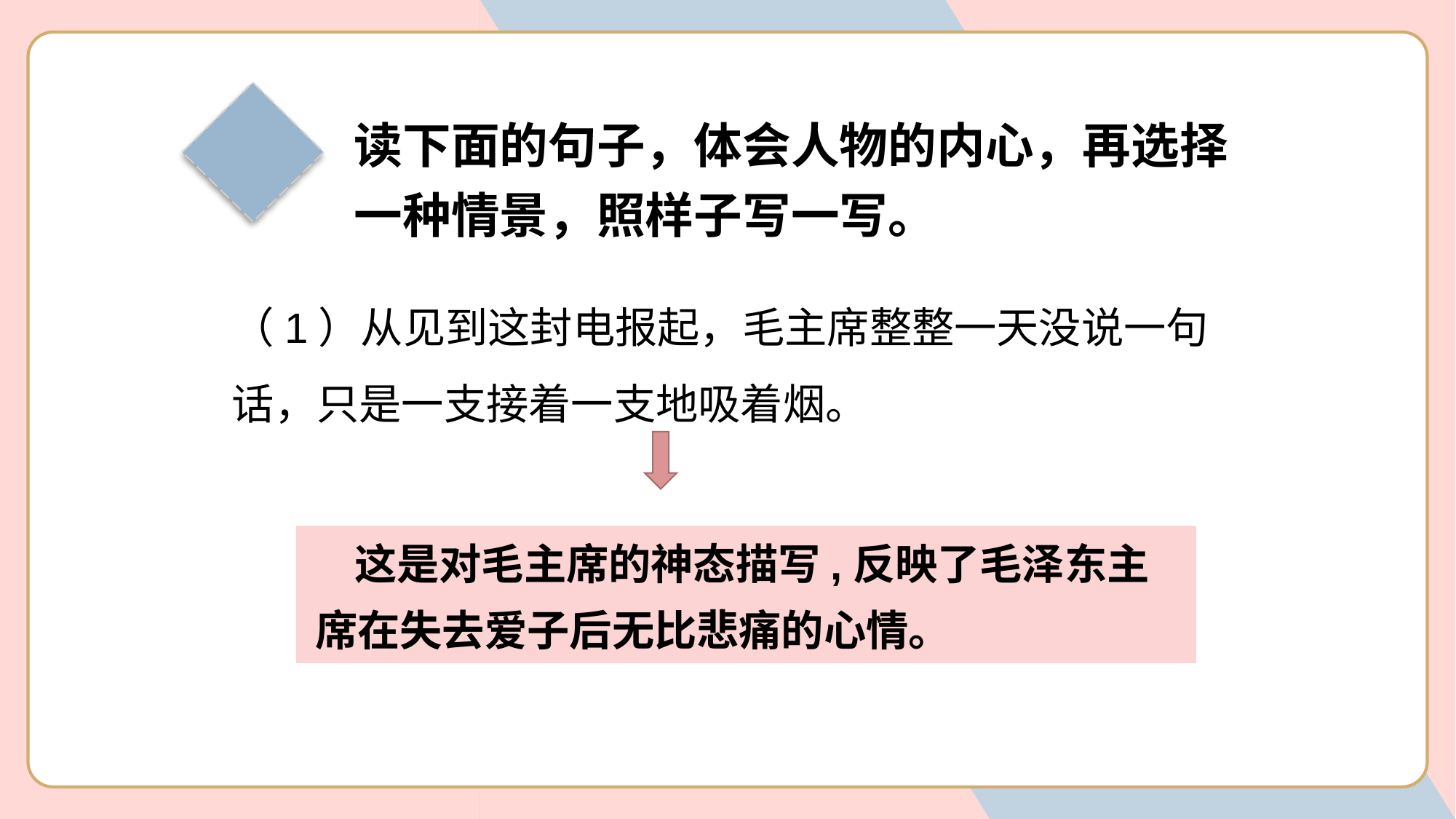

读下面的句子，体会人物的内心，再选择一种情景，照样子写一写。
（1）从见到这封电报起，毛主席整整一天没说一句话，只是一支接着一支地吸着烟。

   这是对毛主席的神态描写,反映了毛泽东主席在失去爱子后无比悲痛的心情。